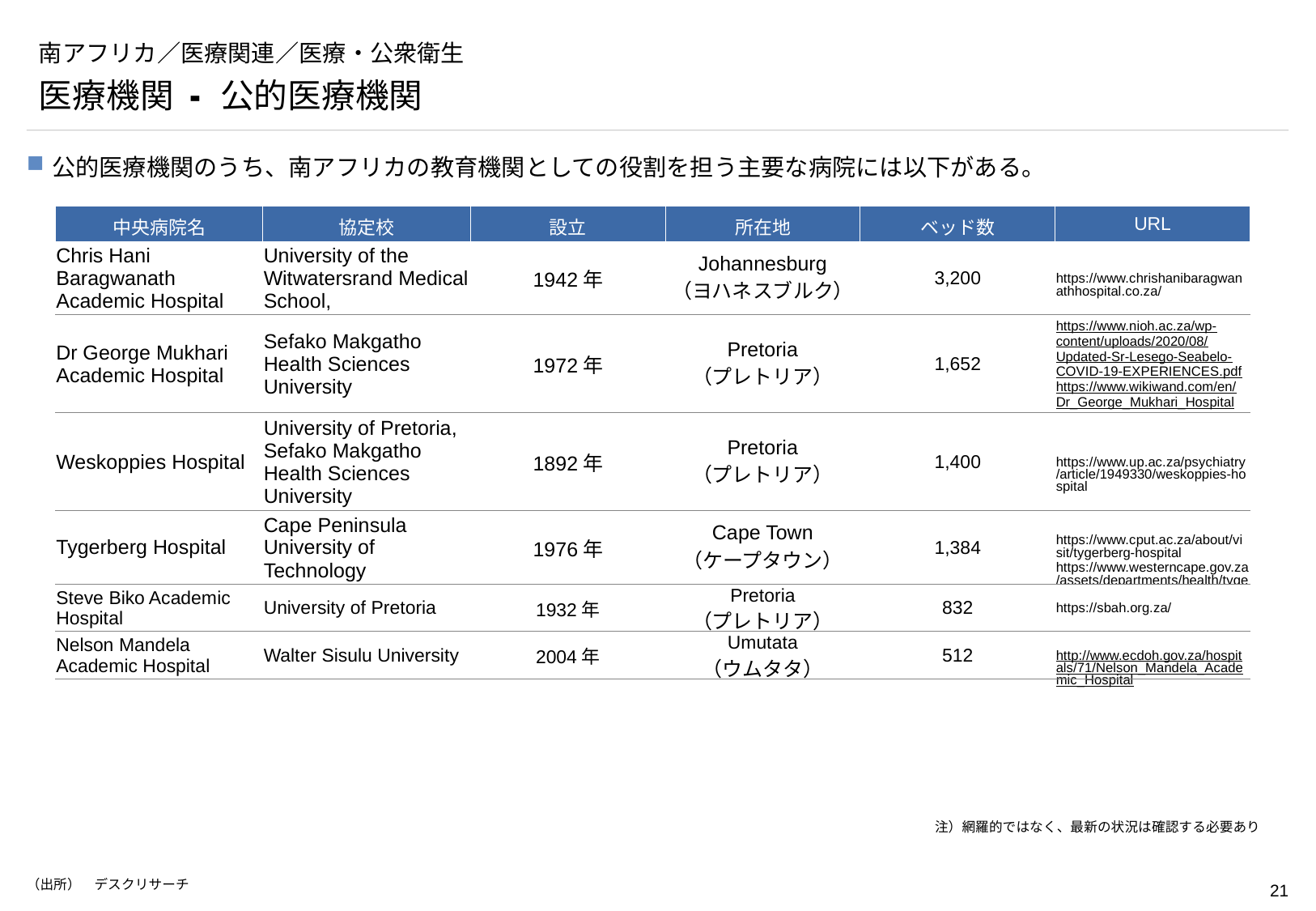

# 南アフリカ／医療関連／医療・公衆衛生
医療機関 - 公的医療機関
公的医療機関のうち、南アフリカの教育機関としての役割を担う主要な病院には以下がある。
| 中央病院名 | 協定校 | 設立 | 所在地 | ベッド数 | URL |
| --- | --- | --- | --- | --- | --- |
| Chris Hani Baragwanath Academic Hospital | University of the Witwatersrand Medical School, | 1942年 | Johannesburg （ヨハネスブルク） | 3,200 | https://www.chrishanibaragwanathhospital.co.za/ |
| Dr George Mukhari Academic Hospital | Sefako Makgatho Health Sciences University | 1972年 | Pretoria （プレトリア） | 1,652 | https://www.nioh.ac.za/wp-content/uploads/2020/08/Updated-Sr-Lesego-Seabelo-COVID-19-EXPERIENCES.pdf https://www.wikiwand.com/en/Dr\_George\_Mukhari\_Hospital |
| Weskoppies Hospital | University of Pretoria, Sefako Makgatho Health Sciences University | 1892年 | Pretoria （プレトリア） | 1,400 | https://www.up.ac.za/psychiatry/article/1949330/weskoppies-hospital |
| Tygerberg Hospital | Cape Peninsula University of Technology | 1976年 | Cape Town （ケープタウン） | 1,384 | https://www.cput.ac.za/about/visit/tygerberg-hospital https://www.westerncape.gov.za/assets/departments/health/tygerberg\_hospital\_information\_pamphlet\_-\_2016.pdf |
| Steve Biko Academic Hospital | University of Pretoria | 1932年 | Pretoria （プレトリア） | 832 | https://sbah.org.za/ |
| Nelson Mandela Academic Hospital | Walter Sisulu University | 2004年 | Umutata （ウムタタ） | 512 | http://www.ecdoh.gov.za/hospitals/71/Nelson\_Mandela\_Academic\_Hospital |
注）網羅的ではなく、最新の状況は確認する必要あり
（出所）　デスクリサーチ